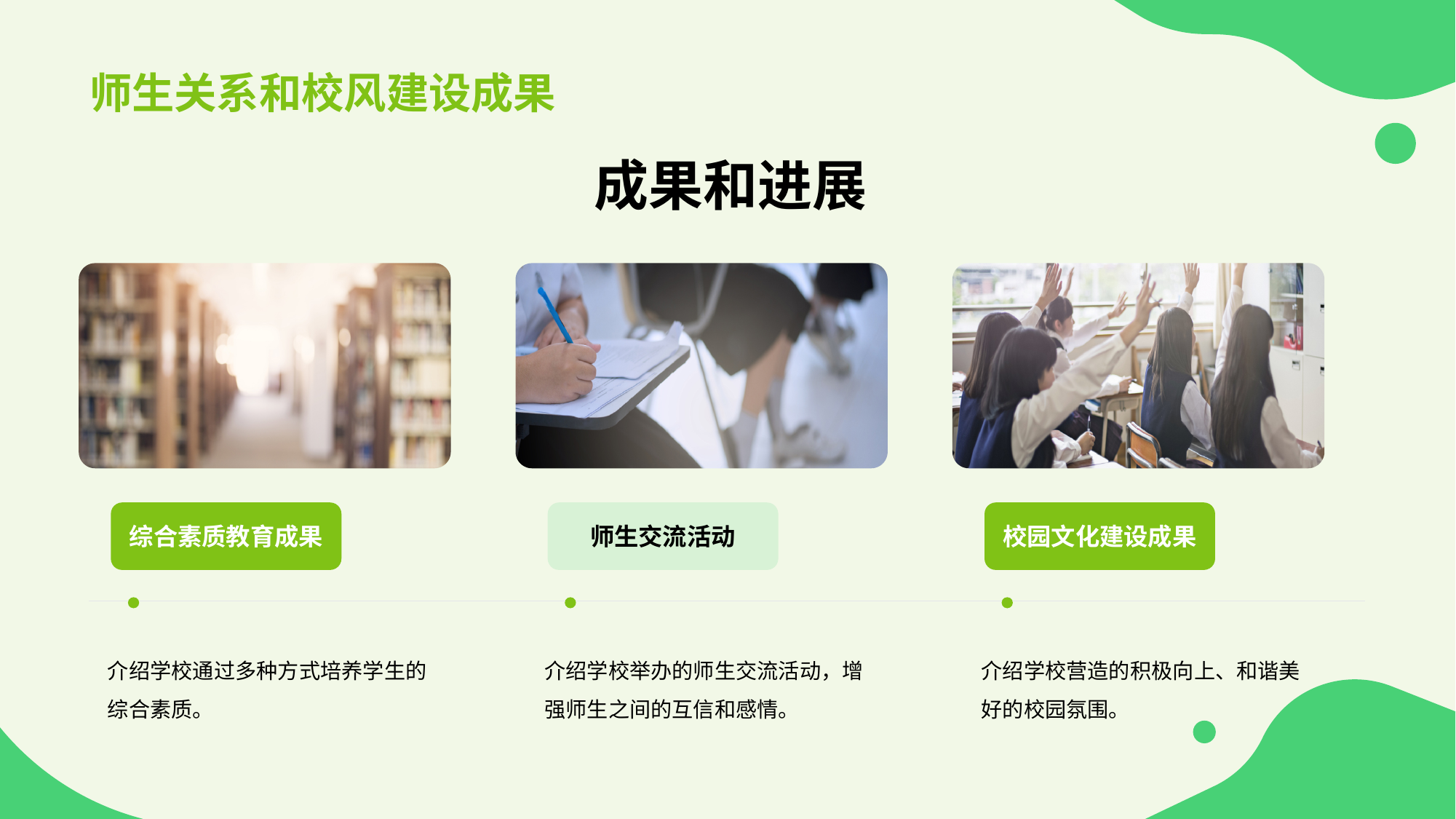

# 师生关系和校风建设成果
成果和进展

综合素质教育成果

介绍学校通过多种方式培养学生的综合素质。

师生交流活动

介绍学校举办的师生交流活动，增强师生之间的互信和感情。

校园文化建设成果

介绍学校营造的积极向上、和谐美好的校园氛围。